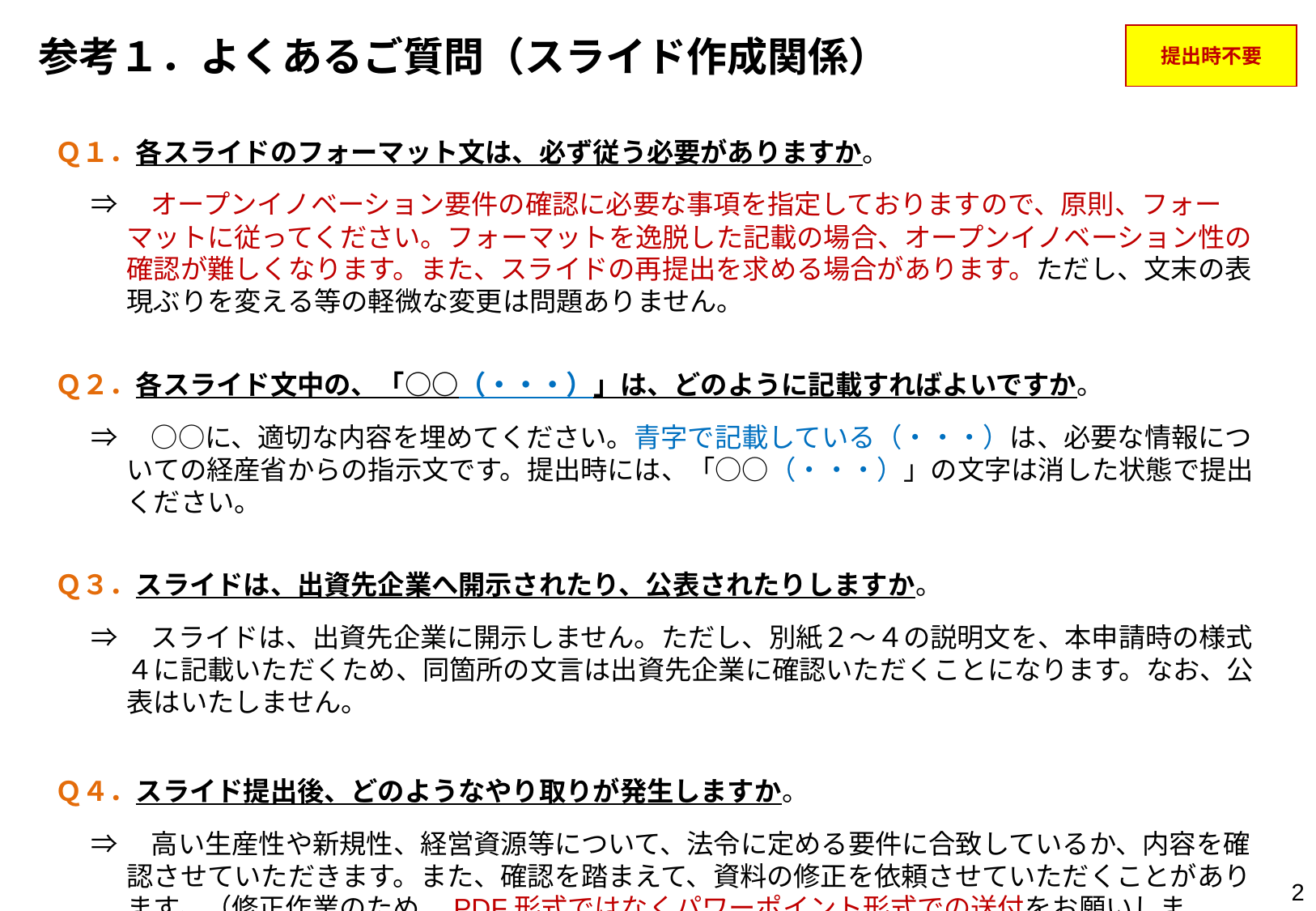

# 参考１．よくあるご質問（スライド作成関係）
提出時不要
Ｑ１．各スライドのフォーマット文は、必ず従う必要がありますか。
⇒　オープンイノベーション要件の確認に必要な事項を指定しておりますので、原則、フォーマットに従ってください。フォーマットを逸脱した記載の場合、オープンイノベーション性の確認が難しくなります。また、スライドの再提出を求める場合があります。ただし、文末の表現ぶりを変える等の軽微な変更は問題ありません。

Ｑ２．各スライド文中の、「○○（・・・）」は、どのように記載すればよいですか。
⇒　○○に、適切な内容を埋めてください。青字で記載している（・・・）は、必要な情報についての経産省からの指示文です。提出時には、「○○（・・・）」の文字は消した状態で提出ください。

Ｑ３．スライドは、出資先企業へ開示されたり、公表されたりしますか。
⇒　スライドは、出資先企業に開示しません。ただし、別紙２～４の説明文を、本申請時の様式４に記載いただくため、同箇所の文言は出資先企業に確認いただくことになります。なお、公表はいたしません。

Ｑ４．スライド提出後、どのようなやり取りが発生しますか。
⇒　高い生産性や新規性、経営資源等について、法令に定める要件に合致しているか、内容を確認させていただきます。また、確認を踏まえて、資料の修正を依頼させていただくことがあります。（修正作業のため、PDF形式ではなくパワーポイント形式での送付をお願いします。）
2